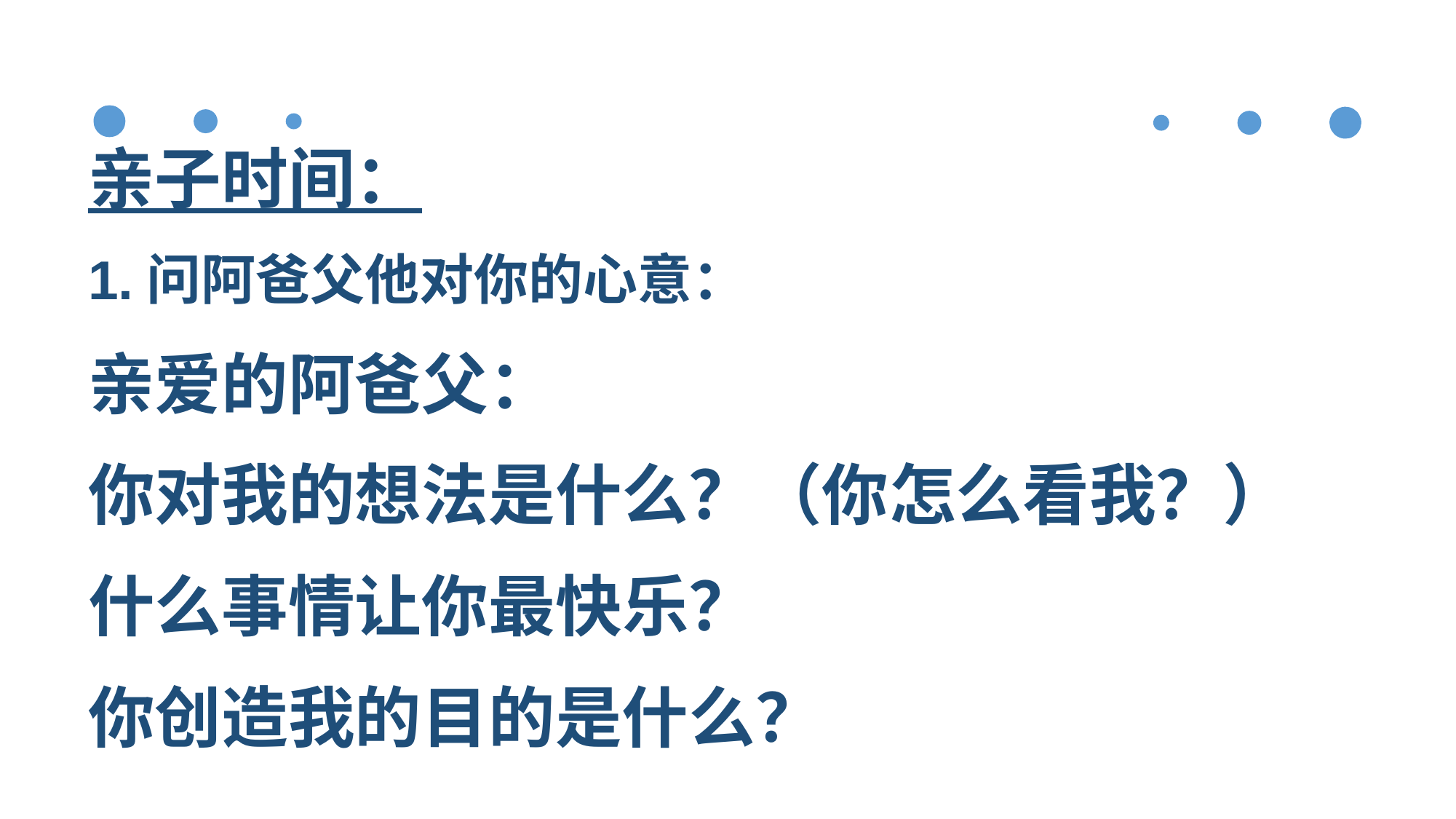

亲子时间：
1.问阿爸父他对你的心意：
亲爱的阿爸父：
你对我的想法是什么？（你怎么看我？）
什么事情让你最快乐？
你创造我的目的是什么？